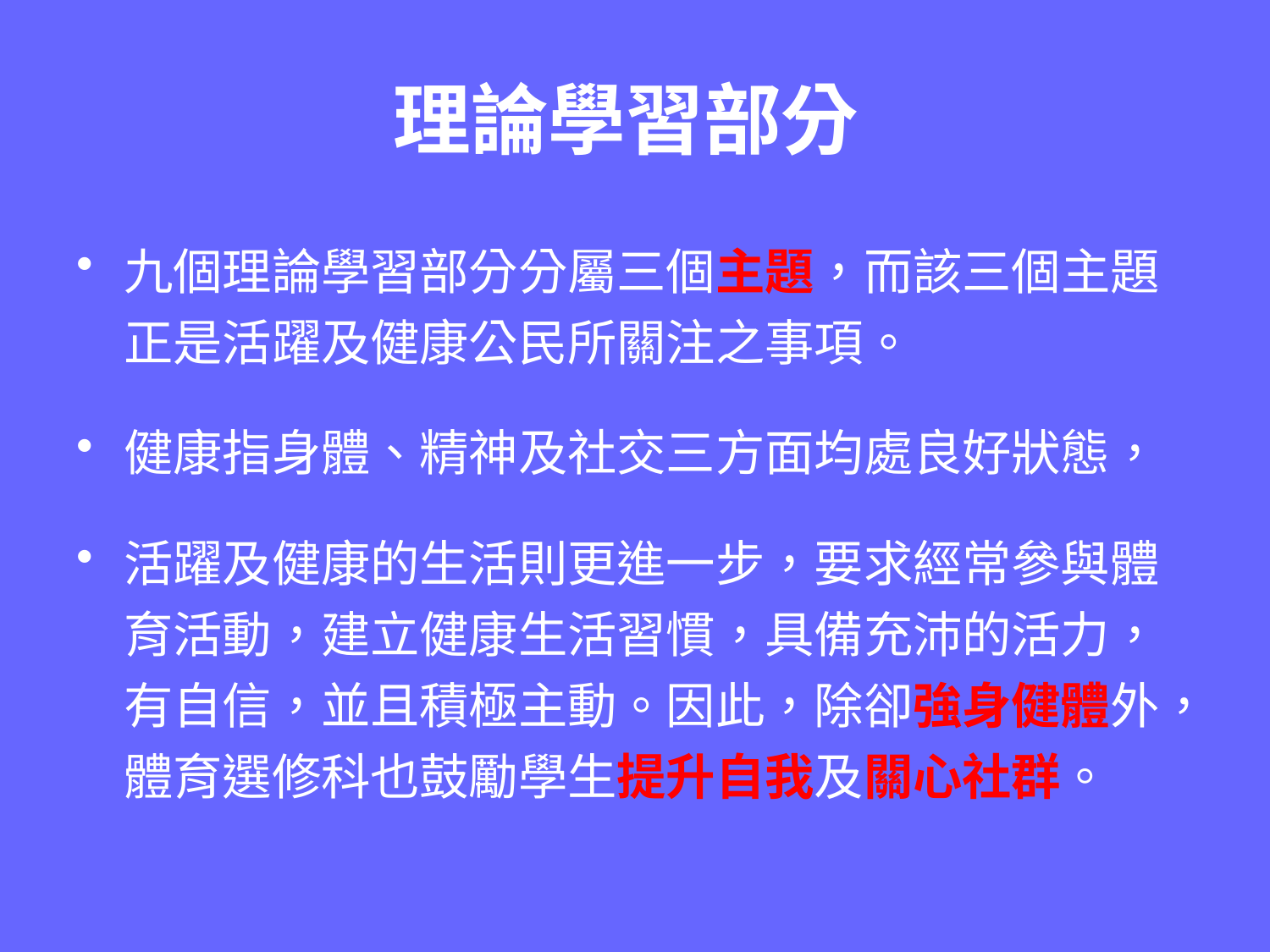

# 理論學習部分
九個理論學習部分分屬三個主題，而該三個主題正是活躍及健康公民所關注之事項。
健康指身體、精神及社交三方面均處良好狀態，
活躍及健康的生活則更進一步，要求經常參與體育活動，建立健康生活習慣，具備充沛的活力，有自信，並且積極主動。因此，除卻強身健體外，體育選修科也鼓勵學生提升自我及關心社群。